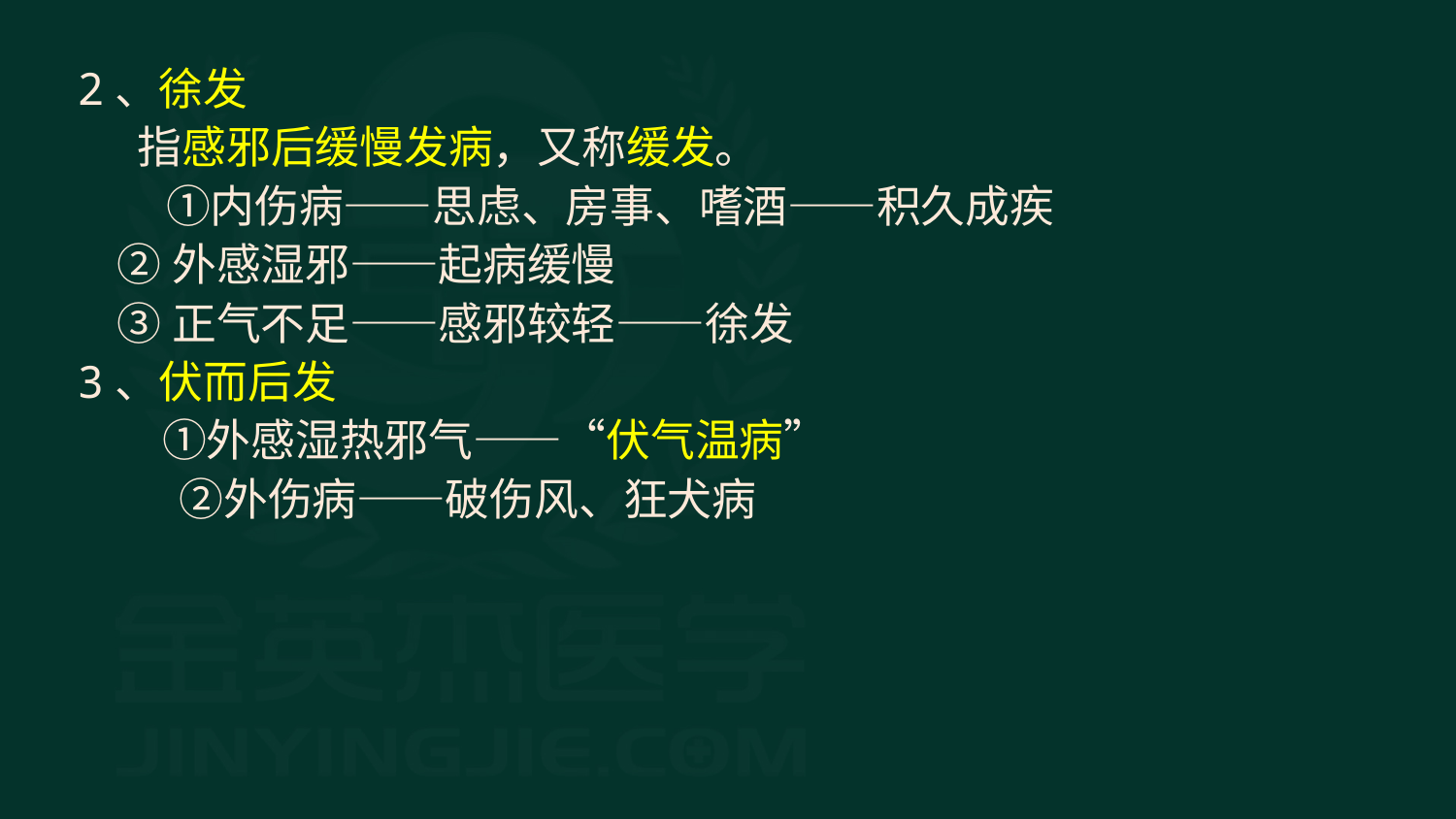

2、徐发
     指感邪后缓慢发病，又称缓发。
　　①内伤病——思虑、房事、嗜酒——积久成疾
    ②外感湿邪——起病缓慢
    ③正气不足——感邪较轻——徐发
3、伏而后发
  　 ①外感湿热邪气——“伏气温病”
　 ②外伤病——破伤风、狂犬病